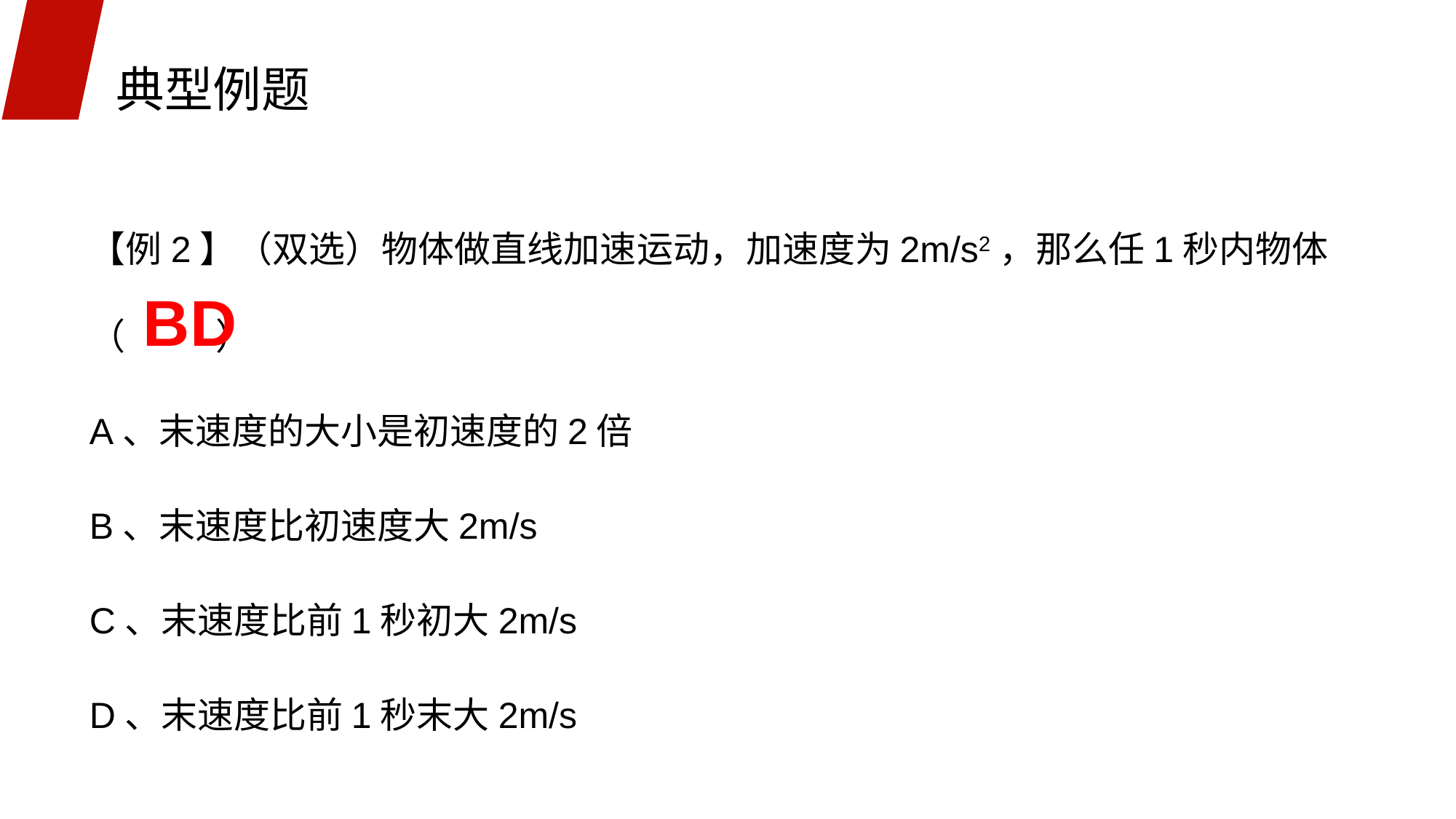

典型例题
【例2】（双选）物体做直线加速运动，加速度为2m/s2，那么任1秒内物体（           ）
A、末速度的大小是初速度的2倍
B、末速度比初速度大2m/s
C、末速度比前1秒初大2m/s
D、末速度比前1秒末大2m/s
BD